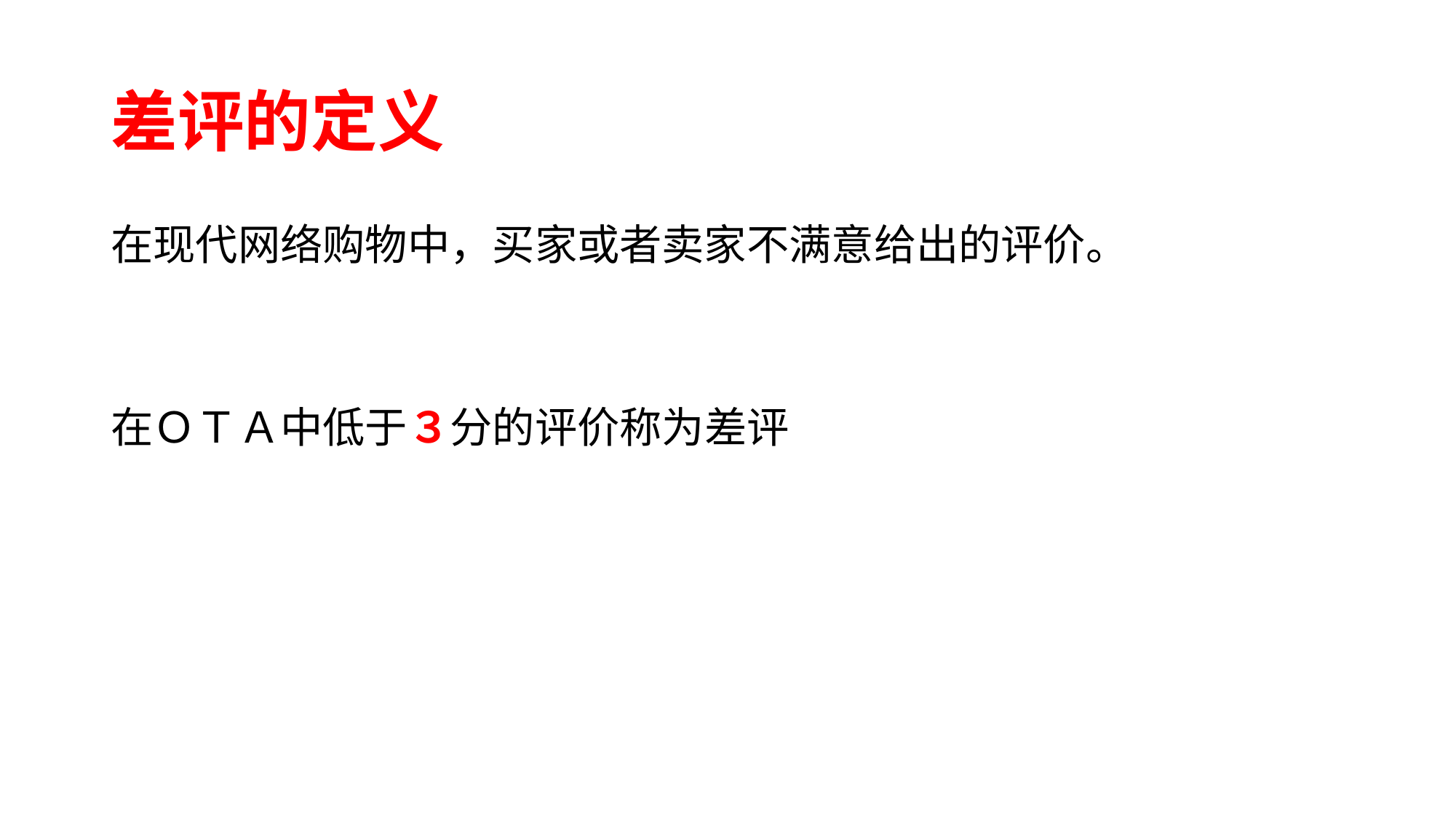

# 差评的定义
在现代网络购物中，买家或者卖家不满意给出的评价。

在ＯＴＡ中低于３分的评价称为差评